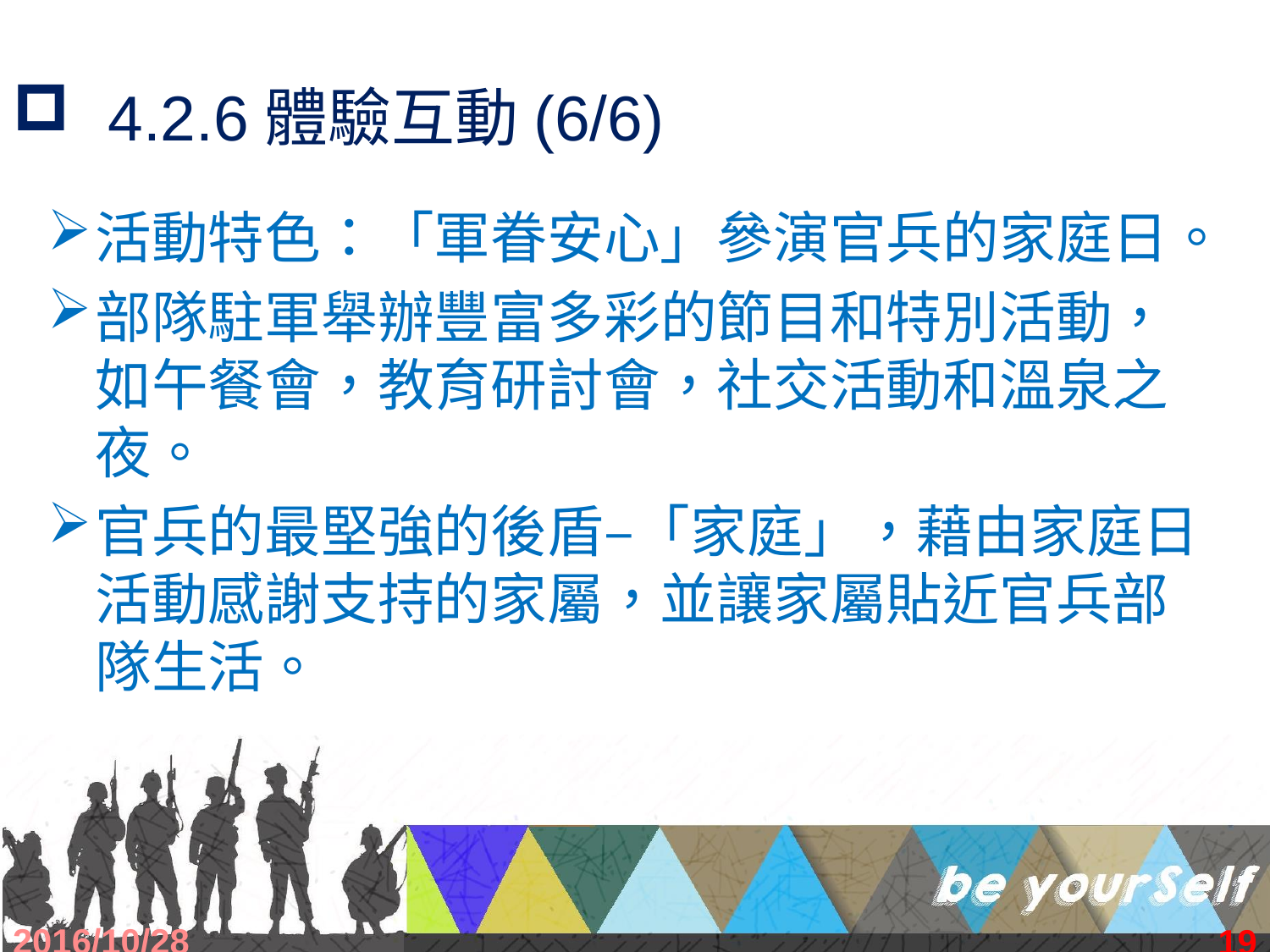

# 4.2.6體驗互動(6/6)
活動特色：「軍眷安心」參演官兵的家庭日。
部隊駐軍舉辦豐富多彩的節目和特別活動，如午餐會，教育研討會，社交活動和溫泉之夜。
官兵的最堅強的後盾–「家庭」，藉由家庭日活動感謝支持的家屬，並讓家屬貼近官兵部隊生活。

2016/10/28
19